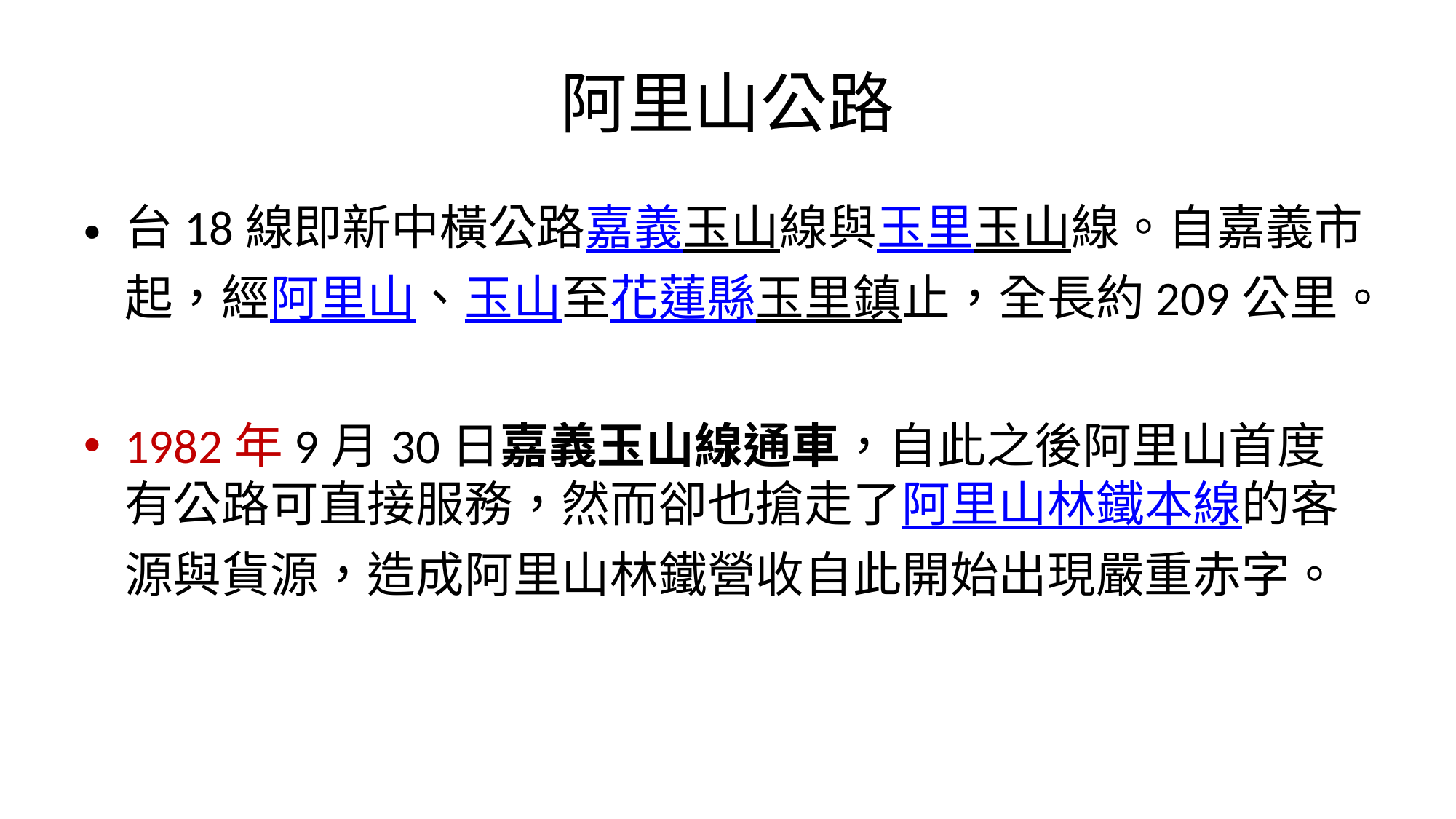

# 阿里山公路
台18線即新中橫公路嘉義玉山線與玉里玉山線。自嘉義市起，經阿里山、玉山至花蓮縣玉里鎮止，全長約209公里。

1982年9月30日嘉義玉山線通車，自此之後阿里山首度有公路可直接服務，然而卻也搶走了阿里山林鐵本線的客源與貨源，造成阿里山林鐵營收自此開始出現嚴重赤字。